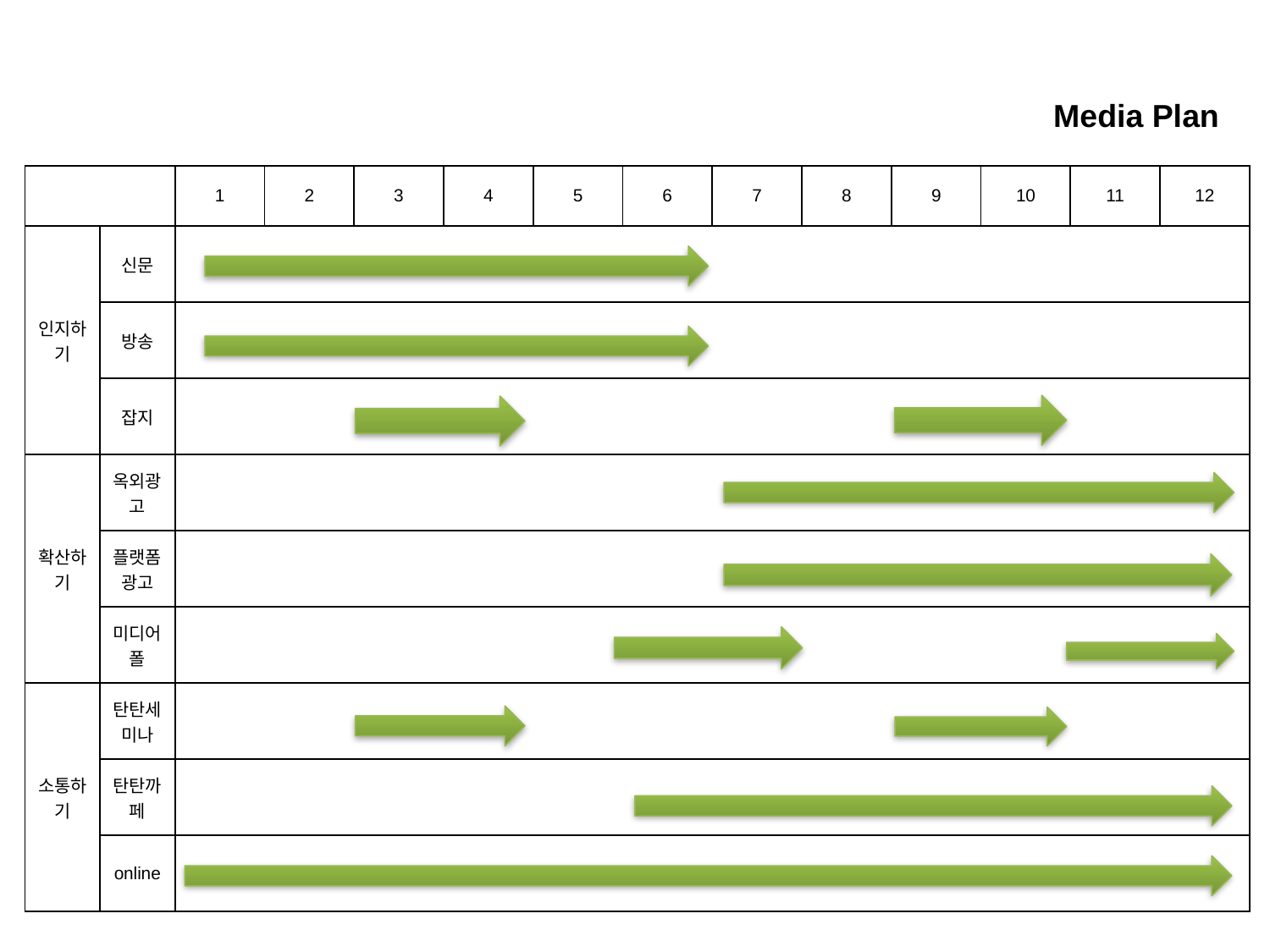

Media Plan
|  |  | 1 | 2 | 3 | 4 | 5 | 6 | 7 | 8 | 9 | 10 | 11 | 12 |
| --- | --- | --- | --- | --- | --- | --- | --- | --- | --- | --- | --- | --- | --- |
| 인지하기 | 신문 |  |  |  |  |  |  |  |  |  |  |  |  |
|  | 방송 |  |  |  |  |  |  |  |  |  |  |  |  |
|  | 잡지 |  |  |  |  |  |  |  |  |  |  |  |  |
| 확산하기 | 옥외광고 |  |  |  |  |  |  |  |  |  |  |  |  |
|  | 플랫폼광고 |  |  |  |  |  |  |  |  |  |  |  |  |
|  | 미디어폴 |  |  |  |  |  |  |  |  |  |  |  |  |
| 소통하기 | 탄탄세미나 |  |  |  |  |  |  |  |  |  |  |  |  |
|  | 탄탄까페 |  |  |  |  |  |  |  |  |  |  |  |  |
|  | online |  |  |  |  |  |  |  |  |  |  |  |  |